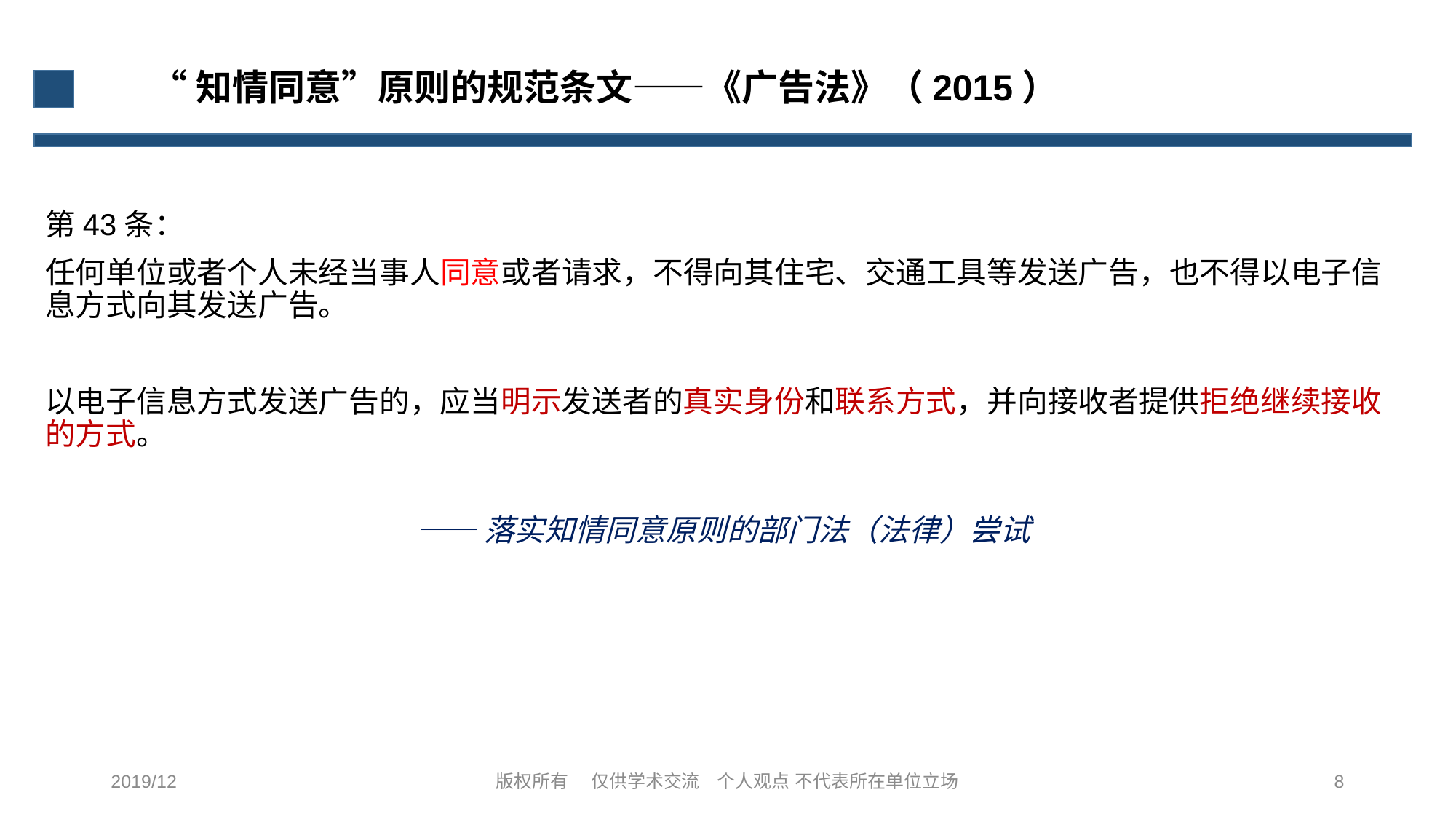

# “知情同意”原则的规范条文——《广告法》（2015）

第43条：
任何单位或者个人未经当事人同意或者请求，不得向其住宅、交通工具等发送广告，也不得以电子信息方式向其发送广告。

以电子信息方式发送广告的，应当明示发送者的真实身份和联系方式，并向接收者提供拒绝继续接收的方式。

——落实知情同意原则的部门法（法律）尝试
2019/12
版权所有    仅供学术交流   个人观点 不代表所在单位立场
8